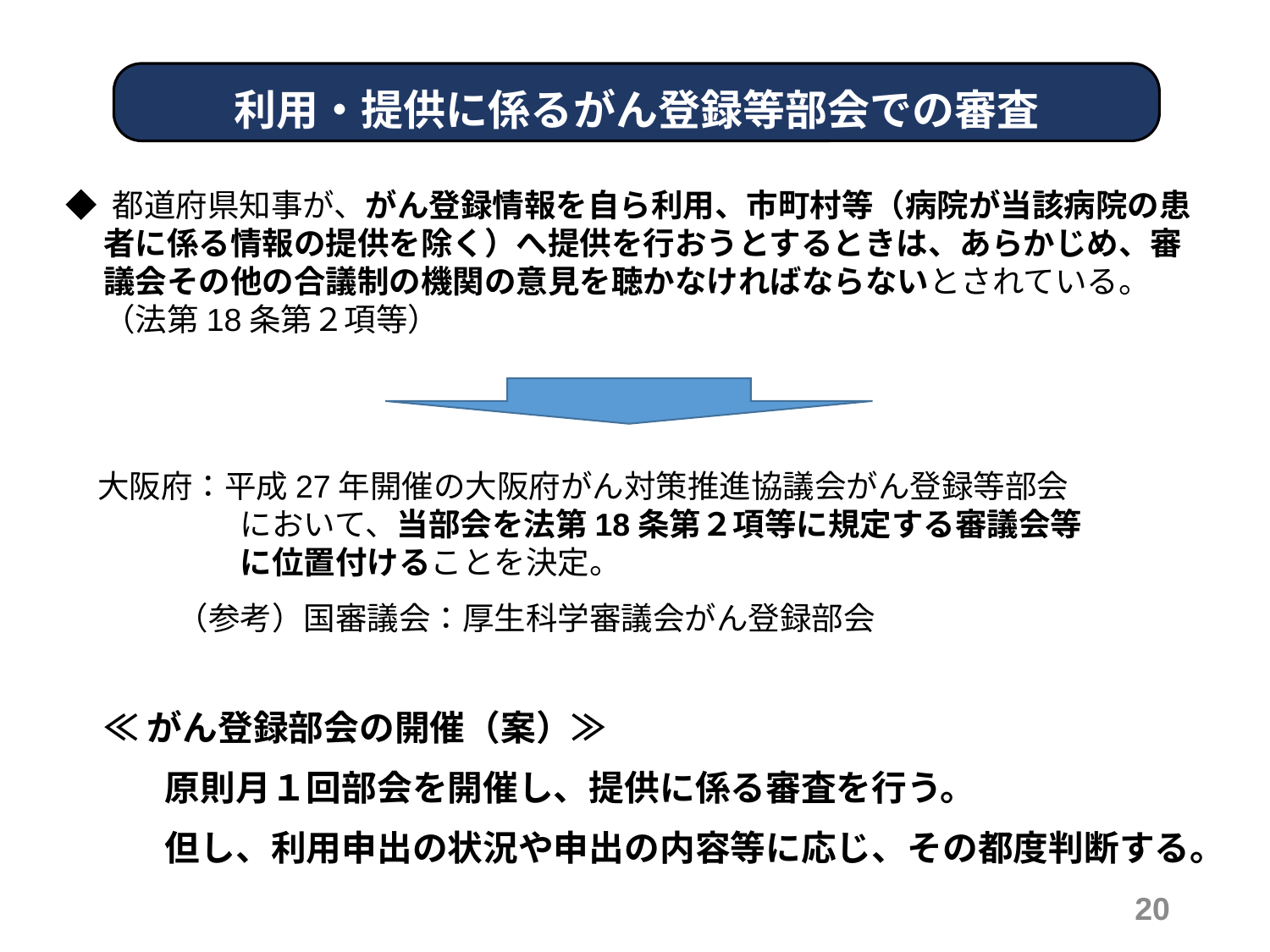

利用・提供に係るがん登録等部会での審査
◆ 都道府県知事が、がん登録情報を自ら利用、市町村等（病院が当該病院の患者に係る情報の提供を除く）へ提供を行おうとするときは、あらかじめ、審議会その他の合議制の機関の意見を聴かなければならないとされている。（法第18条第２項等）

　大阪府：平成27年開催の大阪府がん対策推進協議会がん登録等部会
において、当部会を法第18条第２項等に規定する審議会等
に位置付けることを決定。
（参考）国審議会：厚生科学審議会がん登録部会

≪がん登録部会の開催（案）≫
原則月１回部会を開催し、提供に係る審査を行う。
但し、利用申出の状況や申出の内容等に応じ、その都度判断する。

20